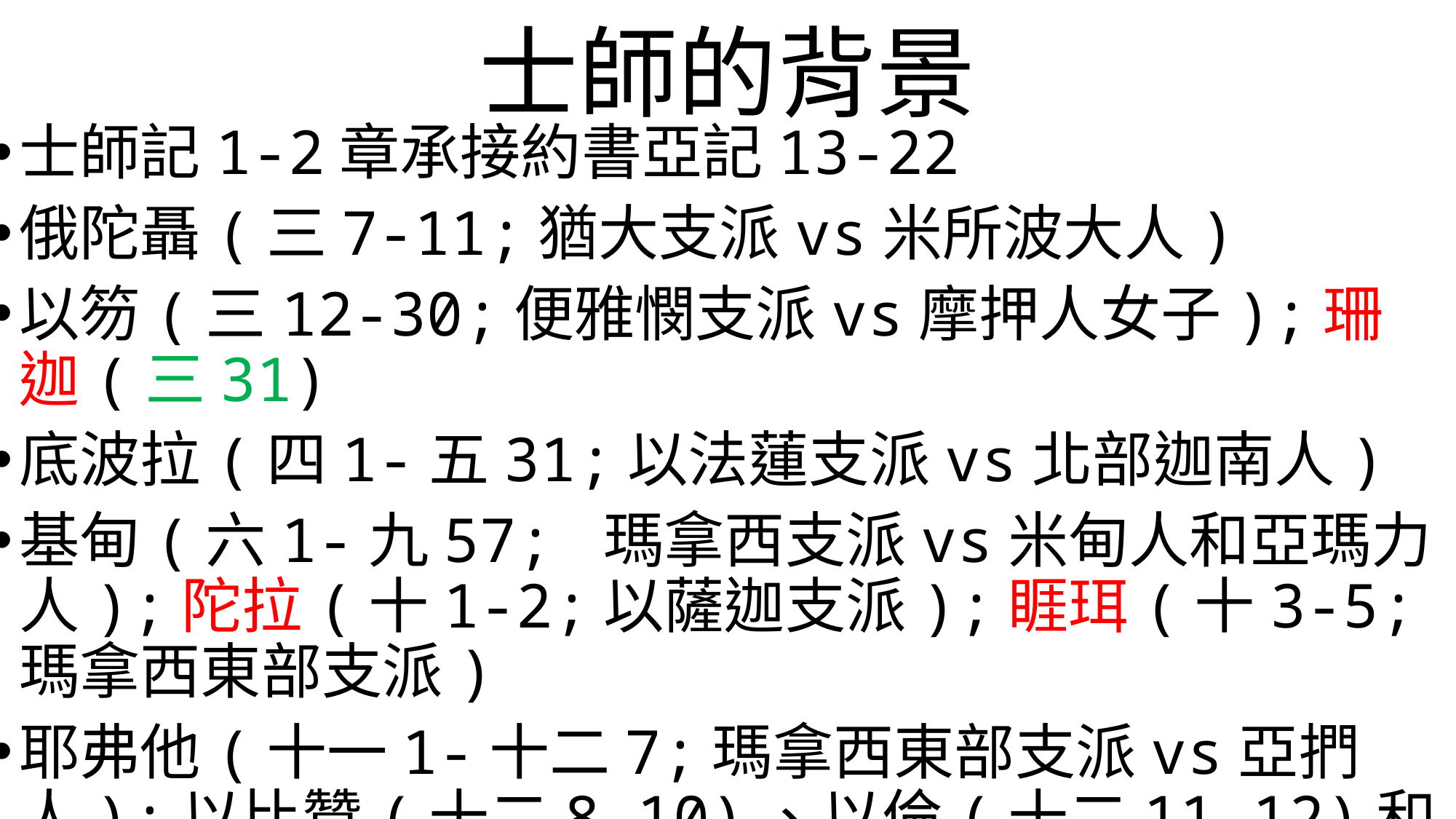

# 士師的背景
士師記1-2章承接約書亞記13-22
俄陀聶(三7-11;猶大支派vs米所波大人)
以笏(三12-30;便雅憫支派vs摩押人女子);珊迦(三31)
底波拉(四1-五31;以法蓮支派vs北部迦南人)
基甸(六1-九57; 瑪拿西支派vs米甸人和亞瑪力人);陀拉(十1-2;以薩迦支派);睚珥(十3-5;瑪拿西東部支派)
耶弗他(十一1-十二7;瑪拿西東部支派vs亞捫人);以比贊(十二8-10)、以倫(十二11-12)和押頓(十二13-15)
參孫(十三1-十六31;但支派vs非利士人)